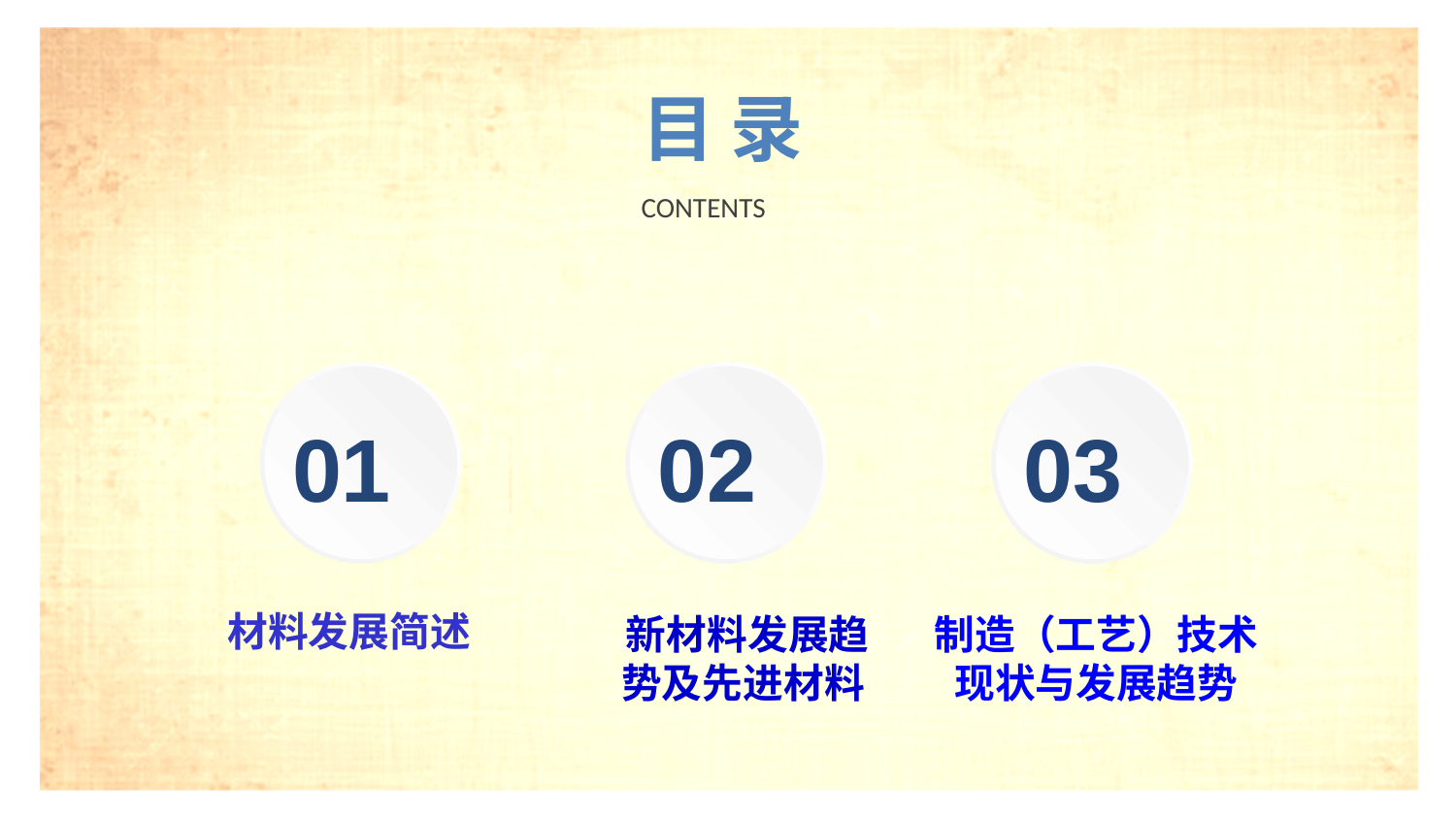

目 录
CONTENTS

01

02

03
材料发展简述

新材料发展趋势及先进材料
制造（工艺）技术现状与发展趋势